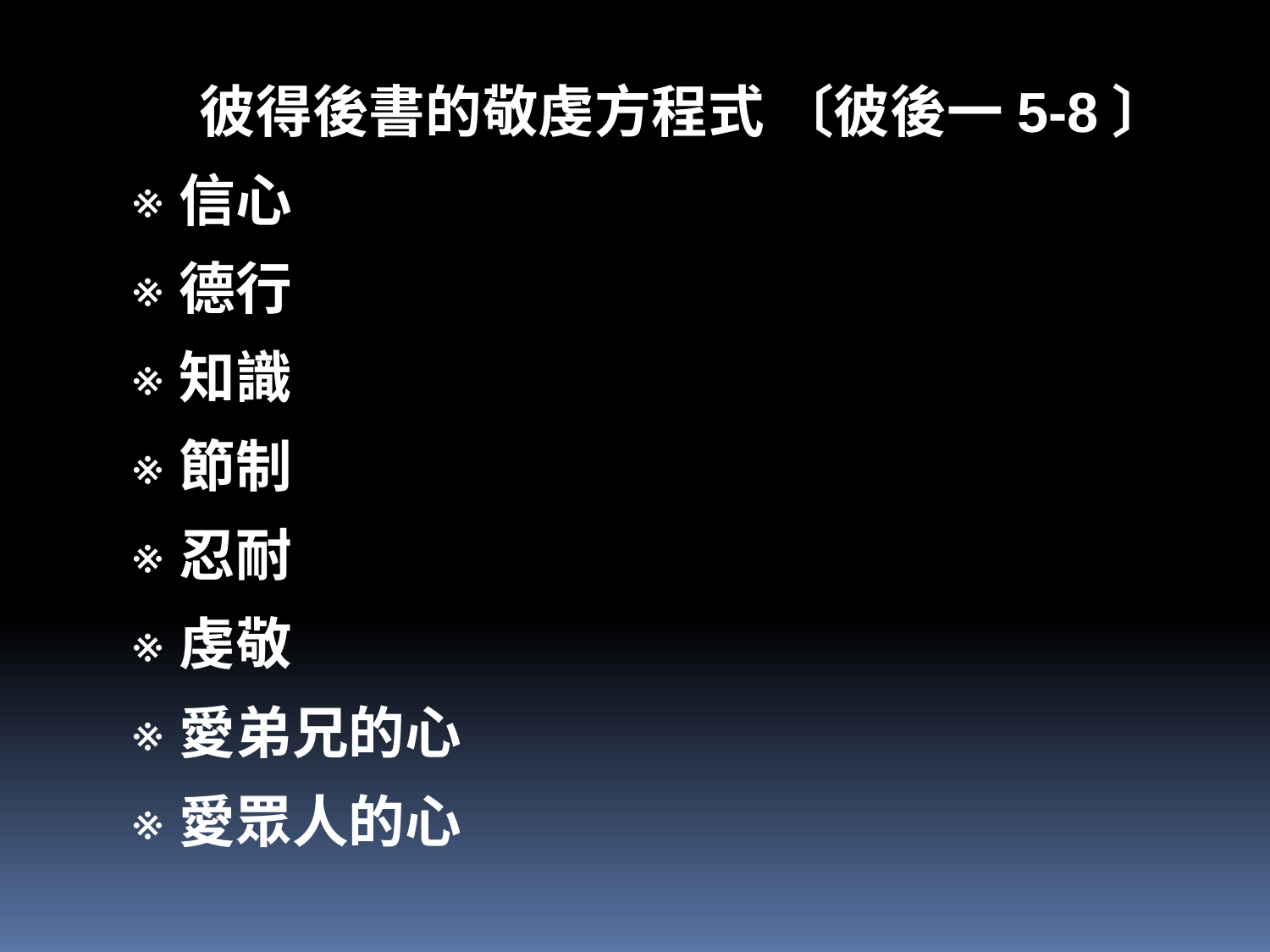

彼得後書的敬虔方程式 〔彼後一5-8〕
信心
德行
知識
節制
忍耐
虔敬
愛弟兄的心
愛眾人的心